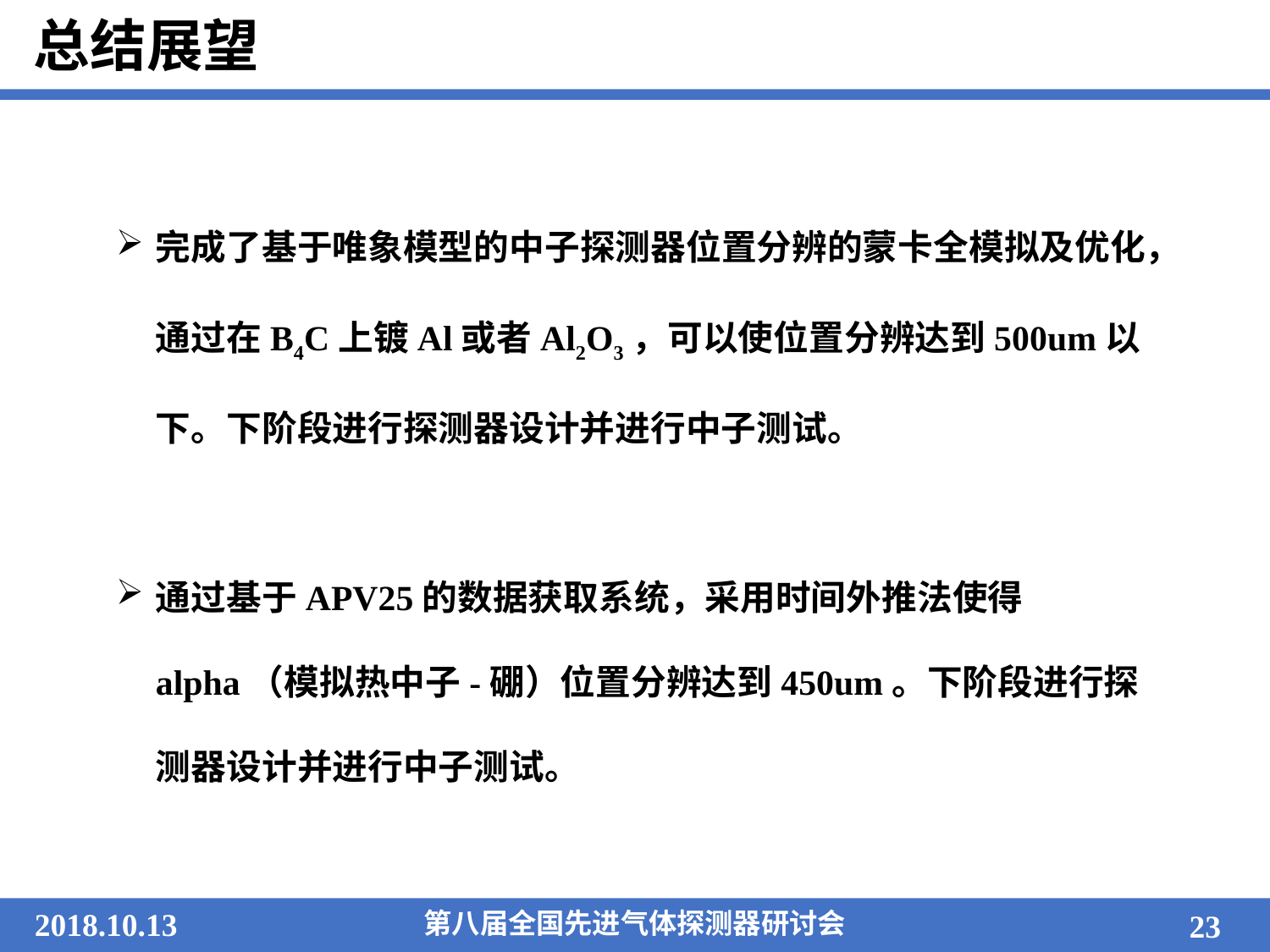

总结展望
完成了基于唯象模型的中子探测器位置分辨的蒙卡全模拟及优化，通过在B4C上镀Al或者Al2O3，可以使位置分辨达到500um以下。下阶段进行探测器设计并进行中子测试。

通过基于APV25的数据获取系统，采用时间外推法使得alpha（模拟热中子-硼）位置分辨达到450um。下阶段进行探测器设计并进行中子测试。